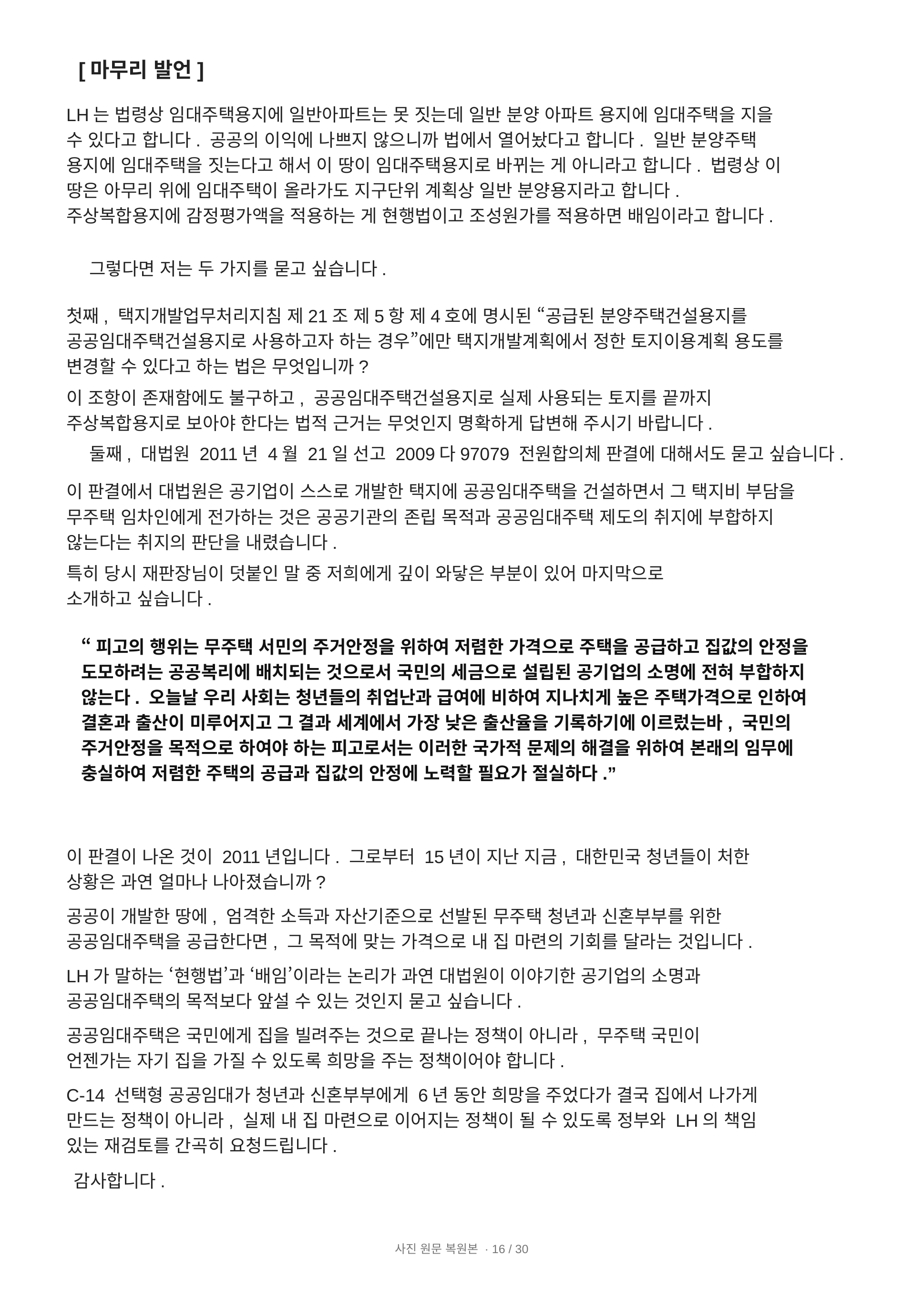

[마무리 발언]
LH는 법령상 임대주택용지에 일반아파트는 못 짓는데 일반 분양 아파트 용지에 임대주택을 지을 수 있다고 합니다. 공공의 이익에 나쁘지 않으니까 법에서 열어놨다고 합니다. 일반 분양주택 용지에 임대주택을 짓는다고 해서 이 땅이 임대주택용지로 바뀌는 게 아니라고 합니다. 법령상 이 땅은 아무리 위에 임대주택이 올라가도 지구단위 계획상 일반 분양용지라고 합니다. 주상복합용지에 감정평가액을 적용하는 게 현행법이고 조성원가를 적용하면 배임이라고 합니다.
그렇다면 저는 두 가지를 묻고 싶습니다.
첫째, 택지개발업무처리지침 제21조 제5항 제4호에 명시된 “공급된 분양주택건설용지를 공공임대주택건설용지로 사용하고자 하는 경우”에만 택지개발계획에서 정한 토지이용계획 용도를 변경할 수 있다고 하는 법은 무엇입니까?
이 조항이 존재함에도 불구하고, 공공임대주택건설용지로 실제 사용되는 토지를 끝까지 주상복합용지로 보아야 한다는 법적 근거는 무엇인지 명확하게 답변해 주시기 바랍니다.
둘째, 대법원 2011년 4월 21일 선고 2009다97079 전원합의체 판결에 대해서도 묻고 싶습니다.
이 판결에서 대법원은 공기업이 스스로 개발한 택지에 공공임대주택을 건설하면서 그 택지비 부담을 무주택 임차인에게 전가하는 것은 공공기관의 존립 목적과 공공임대주택 제도의 취지에 부합하지 않는다는 취지의 판단을 내렸습니다.
특히 당시 재판장님이 덧붙인 말 중 저희에게 깊이 와닿은 부분이 있어 마지막으로 소개하고 싶습니다.
“피고의 행위는 무주택 서민의 주거안정을 위하여 저렴한 가격으로 주택을 공급하고 집값의 안정을 도모하려는 공공복리에 배치되는 것으로서 국민의 세금으로 설립된 공기업의 소명에 전혀 부합하지 않는다. 오늘날 우리 사회는 청년들의 취업난과 급여에 비하여 지나치게 높은 주택가격으로 인하여 결혼과 출산이 미루어지고 그 결과 세계에서 가장 낮은 출산율을 기록하기에 이르렀는바, 국민의 주거안정을 목적으로 하여야 하는 피고로서는 이러한 국가적 문제의 해결을 위하여 본래의 임무에 충실하여 저렴한 주택의 공급과 집값의 안정에 노력할 필요가 절실하다.”
이 판결이 나온 것이 2011년입니다. 그로부터 15년이 지난 지금, 대한민국 청년들이 처한 상황은 과연 얼마나 나아졌습니까?
공공이 개발한 땅에, 엄격한 소득과 자산기준으로 선발된 무주택 청년과 신혼부부를 위한 공공임대주택을 공급한다면, 그 목적에 맞는 가격으로 내 집 마련의 기회를 달라는 것입니다.
LH가 말하는 ‘현행법’과 ‘배임’이라는 논리가 과연 대법원이 이야기한 공기업의 소명과 공공임대주택의 목적보다 앞설 수 있는 것인지 묻고 싶습니다.
공공임대주택은 국민에게 집을 빌려주는 것으로 끝나는 정책이 아니라, 무주택 국민이 언젠가는 자기 집을 가질 수 있도록 희망을 주는 정책이어야 합니다.
C-14 선택형 공공임대가 청년과 신혼부부에게 6년 동안 희망을 주었다가 결국 집에서 나가게 만드는 정책이 아니라, 실제 내 집 마련으로 이어지는 정책이 될 수 있도록 정부와 LH의 책임 있는 재검토를 간곡히 요청드립니다.
감사합니다.
사진 원문 복원본 · 16 / 30